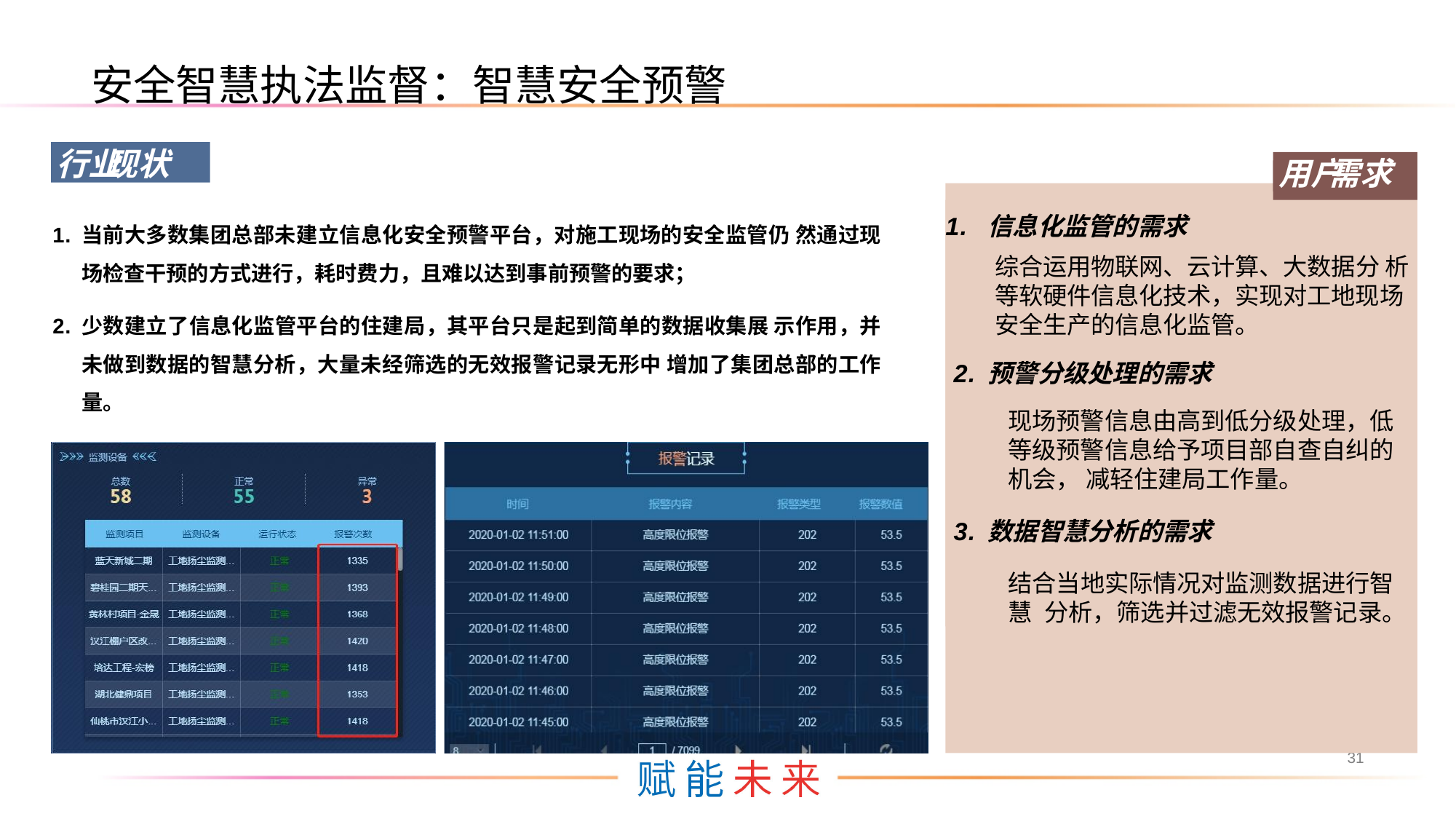

安全智慧执法监督：智慧安全预警
行业现状

用户需求

信息化监管的需求
综合运用物联网、云计算、大数据分 析等软硬件信息化技术，实现对工地现场 安全生产的信息化监管。
预警分级处理的需求
现场预警信息由高到低分级处理，低 等级预警信息给予项目部自查自纠的机会， 减轻住建局工作量。
数据智慧分析的需求
结合当地实际情况对监测数据进行智 慧 分析，筛选并过滤无效报警记录。
当前大多数集团总部未建立信息化安全预警平台，对施工现场的安全监管仍 然通过现场检查干预的方式进行，耗时费力，且难以达到事前预警的要求；
少数建立了信息化监管平台的住建局，其平台只是起到简单的数据收集展 示作用，并未做到数据的智慧分析，大量未经筛选的无效报警记录无形中 增加了集团总部的工作量。

31